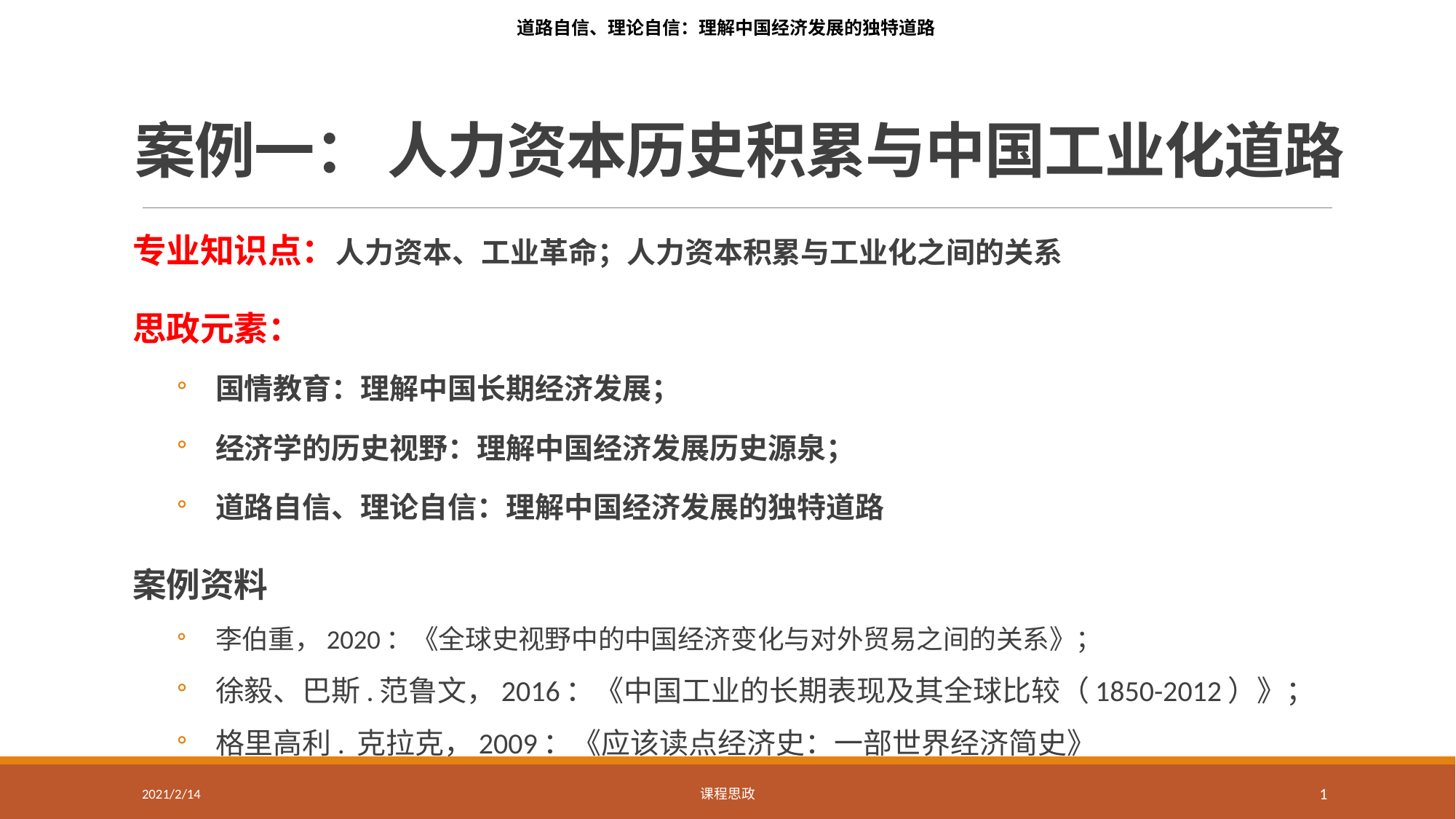

道路自信、理论自信：理解中国经济发展的独特道路
# 案例一： 人力资本历史积累与中国工业化道路
专业知识点：人力资本、工业革命；人力资本积累与工业化之间的关系
思政元素：
国情教育：理解中国长期经济发展；
经济学的历史视野：理解中国经济发展历史源泉；
道路自信、理论自信：理解中国经济发展的独特道路
案例资料
李伯重，2020：《全球史视野中的中国经济变化与对外贸易之间的关系》；
徐毅、巴斯.范鲁文，2016：《中国工业的长期表现及其全球比较（1850-2012）》；
格里高利. 克拉克，2009：《应该读点经济史：一部世界经济简史》
2021/2/14
课程思政
1